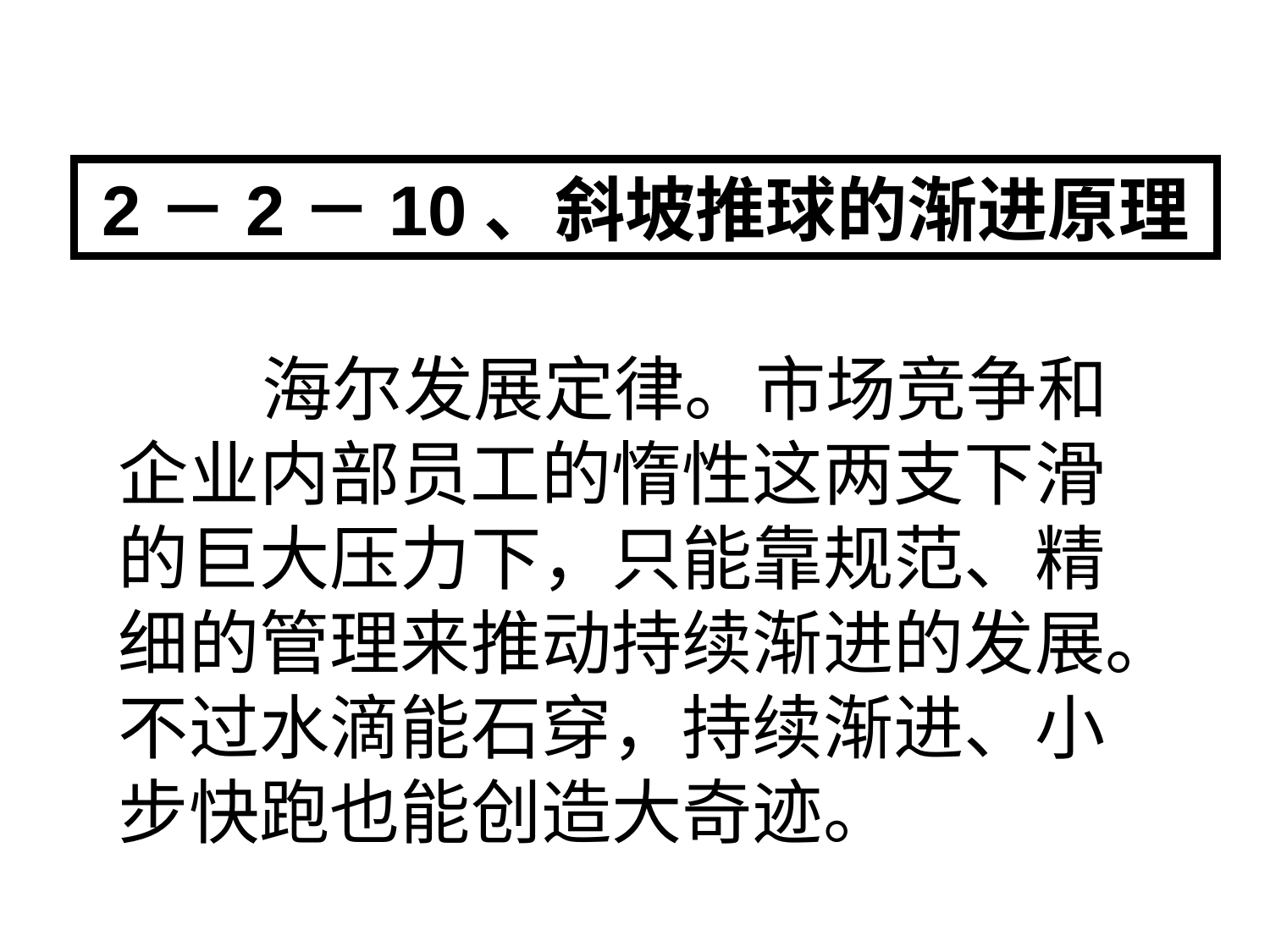

2－2－10、斜坡推球的渐进原理
        海尔发展定律。市场竞争和企业内部员工的惰性这两支下滑的巨大压力下，只能靠规范、精细的管理来推动持续渐进的发展。不过水滴能石穿，持续渐进、小步快跑也能创造大奇迹。